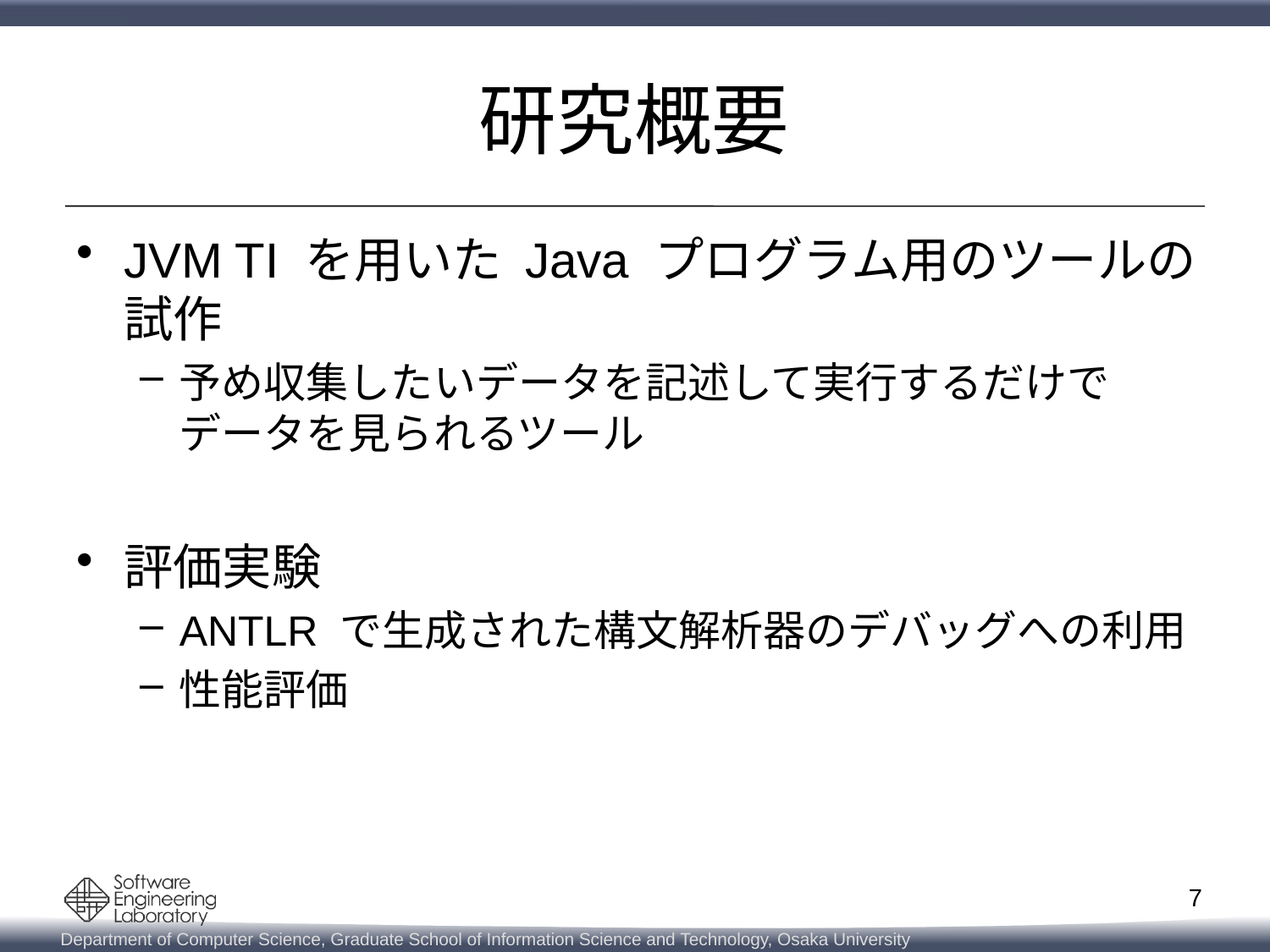

# 研究概要
JVM TI を用いた Java プログラム用のツールの試作
予め収集したいデータを記述して実行するだけで
データを見られるツール

評価実験
ANTLR で生成された構文解析器のデバッグへの利用
性能評価
7